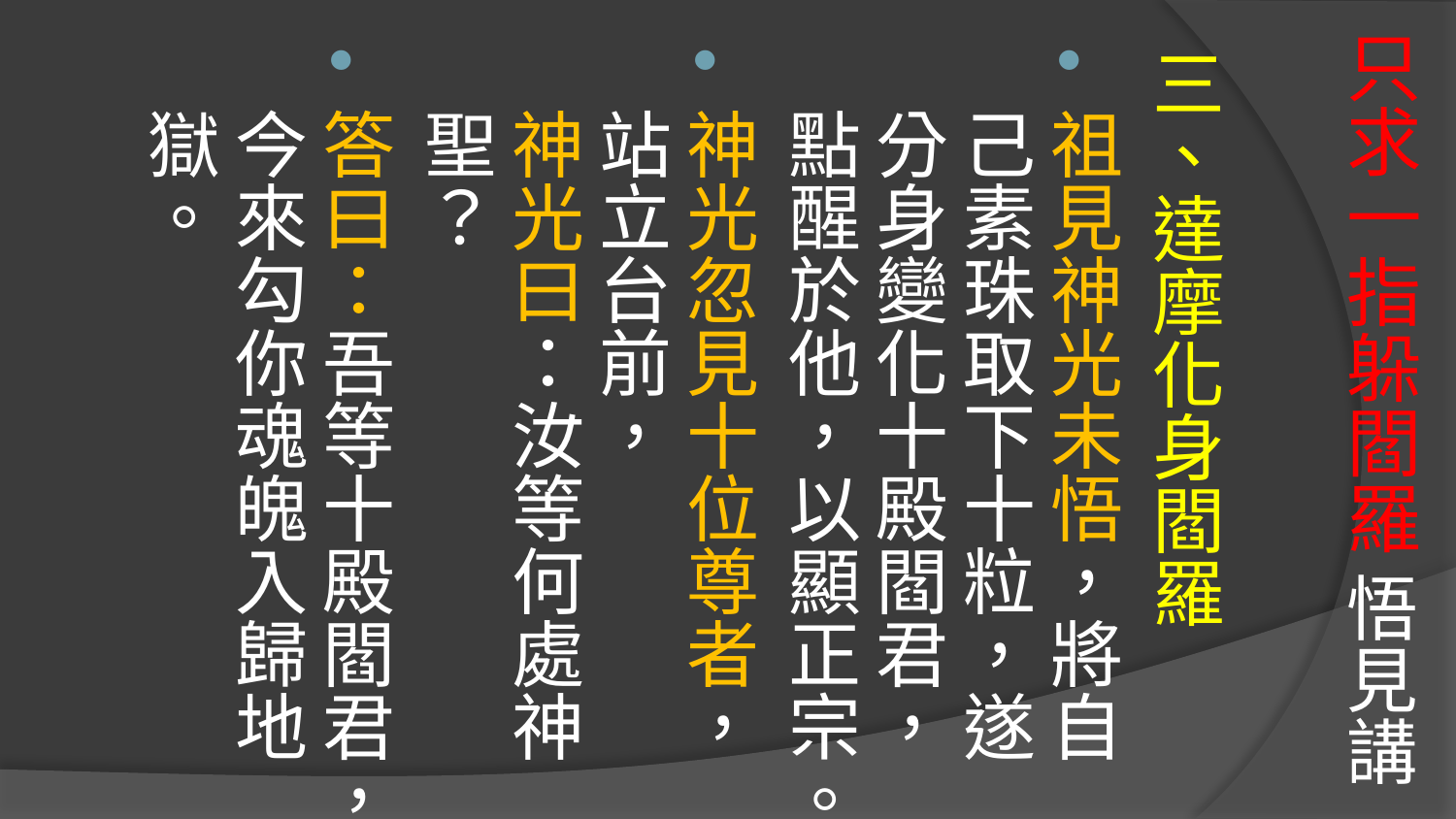

# 只求一指躲閻羅 悟見講
三、達摩化身閻羅
祖見神光未悟，將自己素珠取下十粒，遂分身變化十殿閻君，點醒於他，以顯正宗。
神光忽見十位尊者，站立台前，
神光曰：汝等何處神聖？
答曰：吾等十殿閻君，今來勾你魂魄入歸地獄。